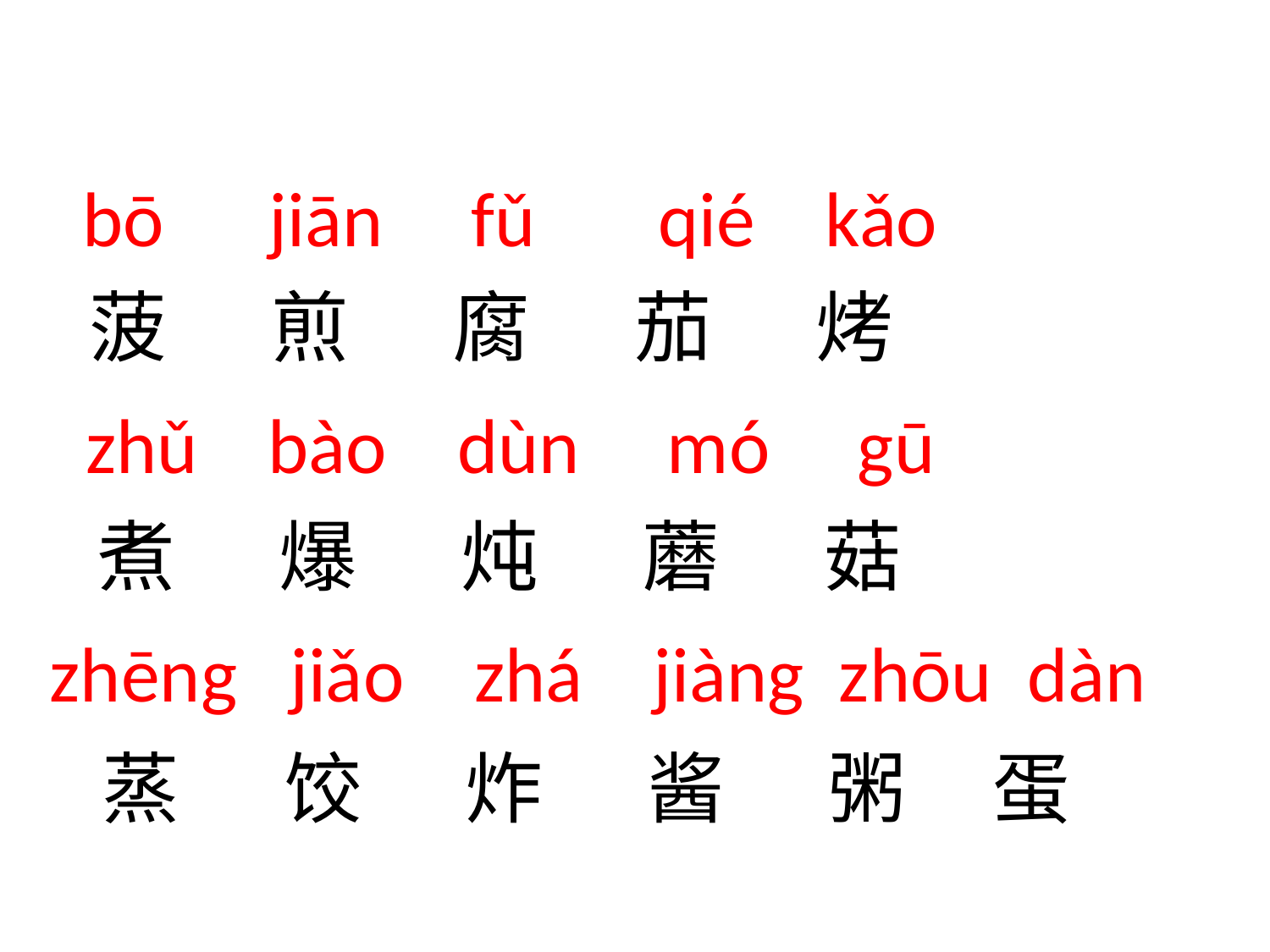

bō      jiān     fǔ       qié    kǎo
菠      煎      腐      茄      烤
zhǔ    bào    dùn     mó     gū
煮      爆      炖      蘑      菇
zhēng   jiǎo    zhá    jiàng  zhōu  dàn
蒸      饺      炸      酱      粥     蛋